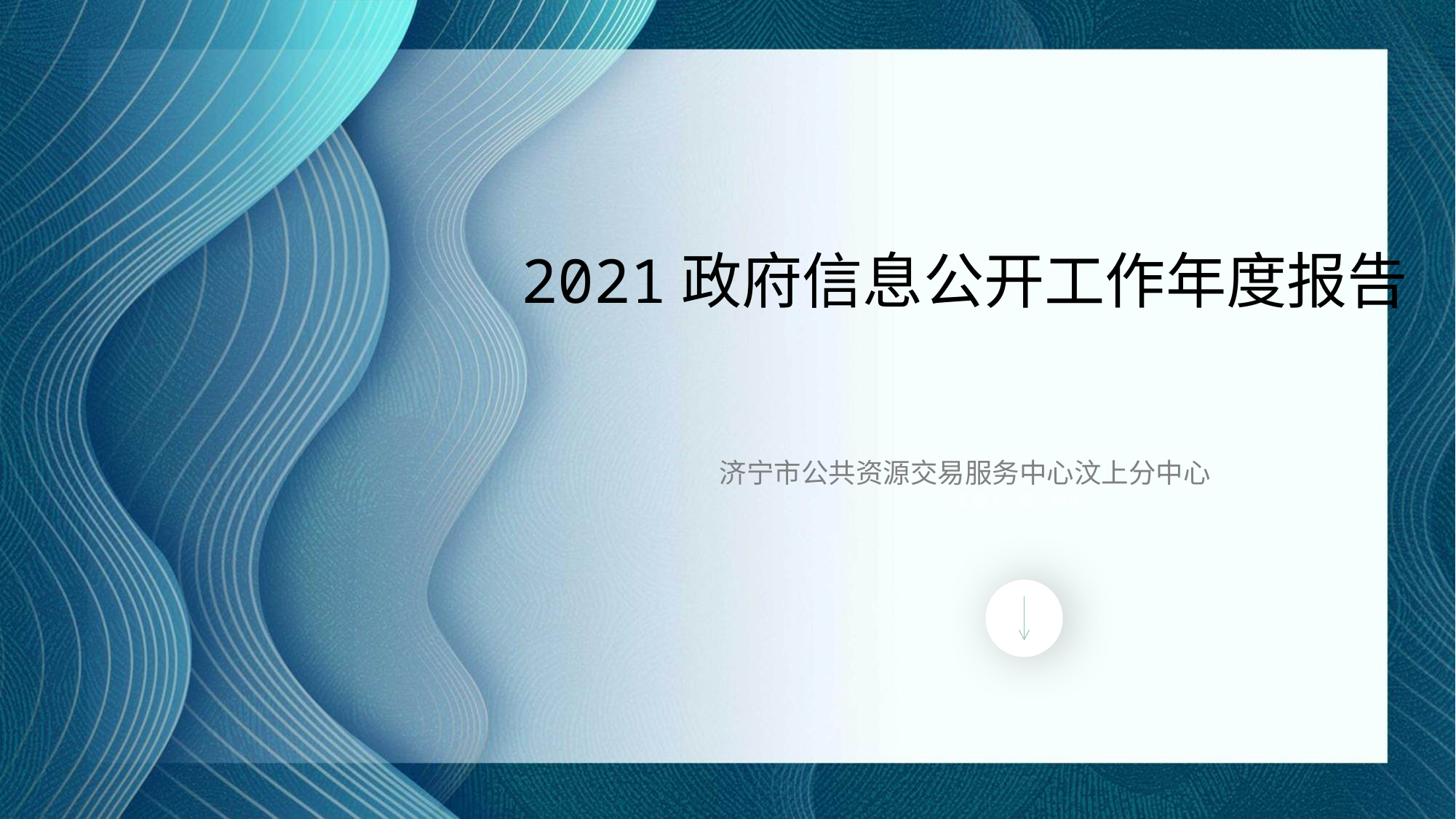

2021政府信息公开工作年度报告
济宁市公共资源交易服务中心汶上分中心
汇报人：第一PPT